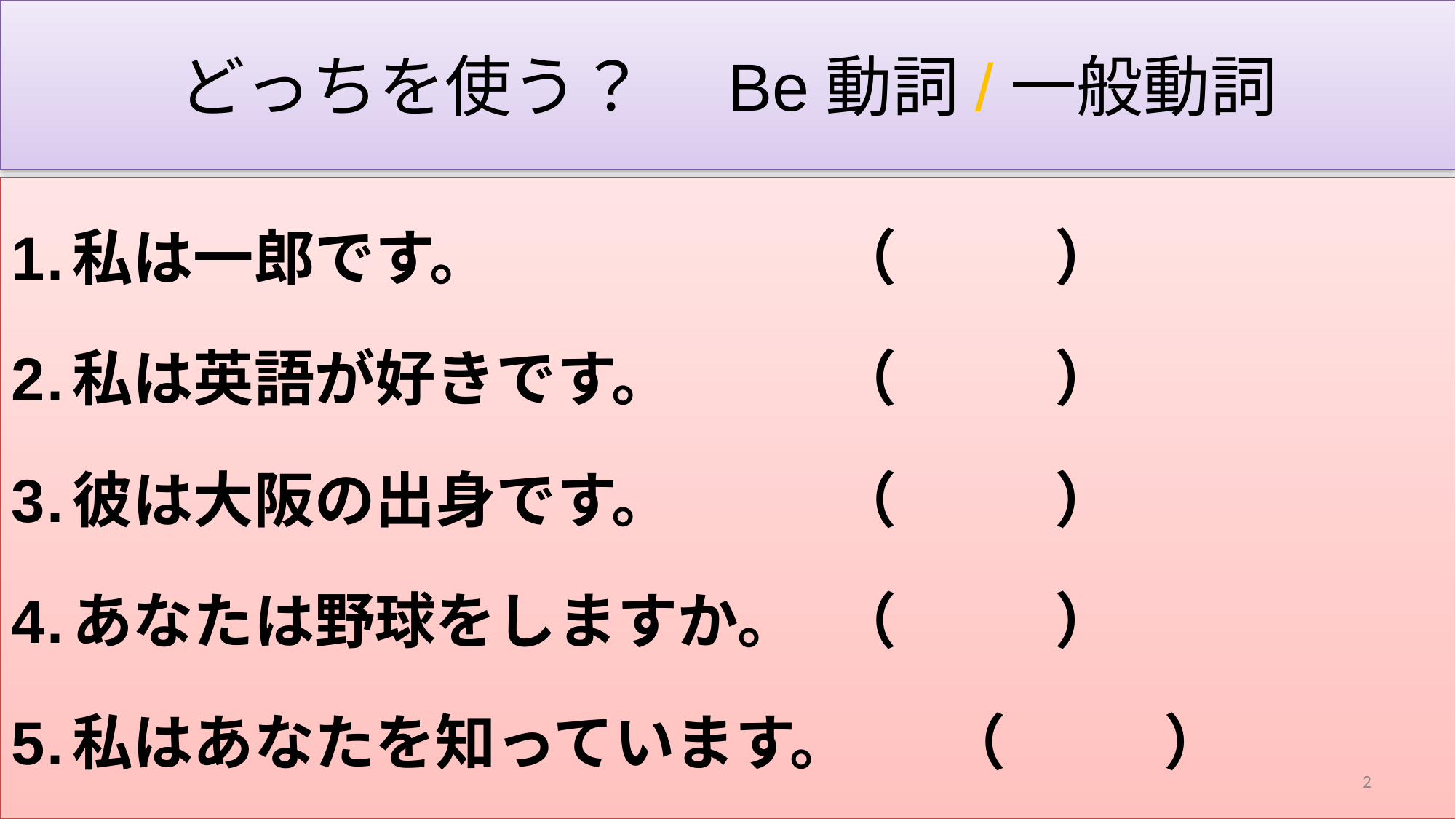

# どっちを使う？　Be動詞/一般動詞
私は一郎です。　　　		（		）
私は英語が好きです。		（		）
彼は大阪の出身です。		（		）
あなたは野球をしますか。	（		）
私はあなたを知っています。	（		）
2